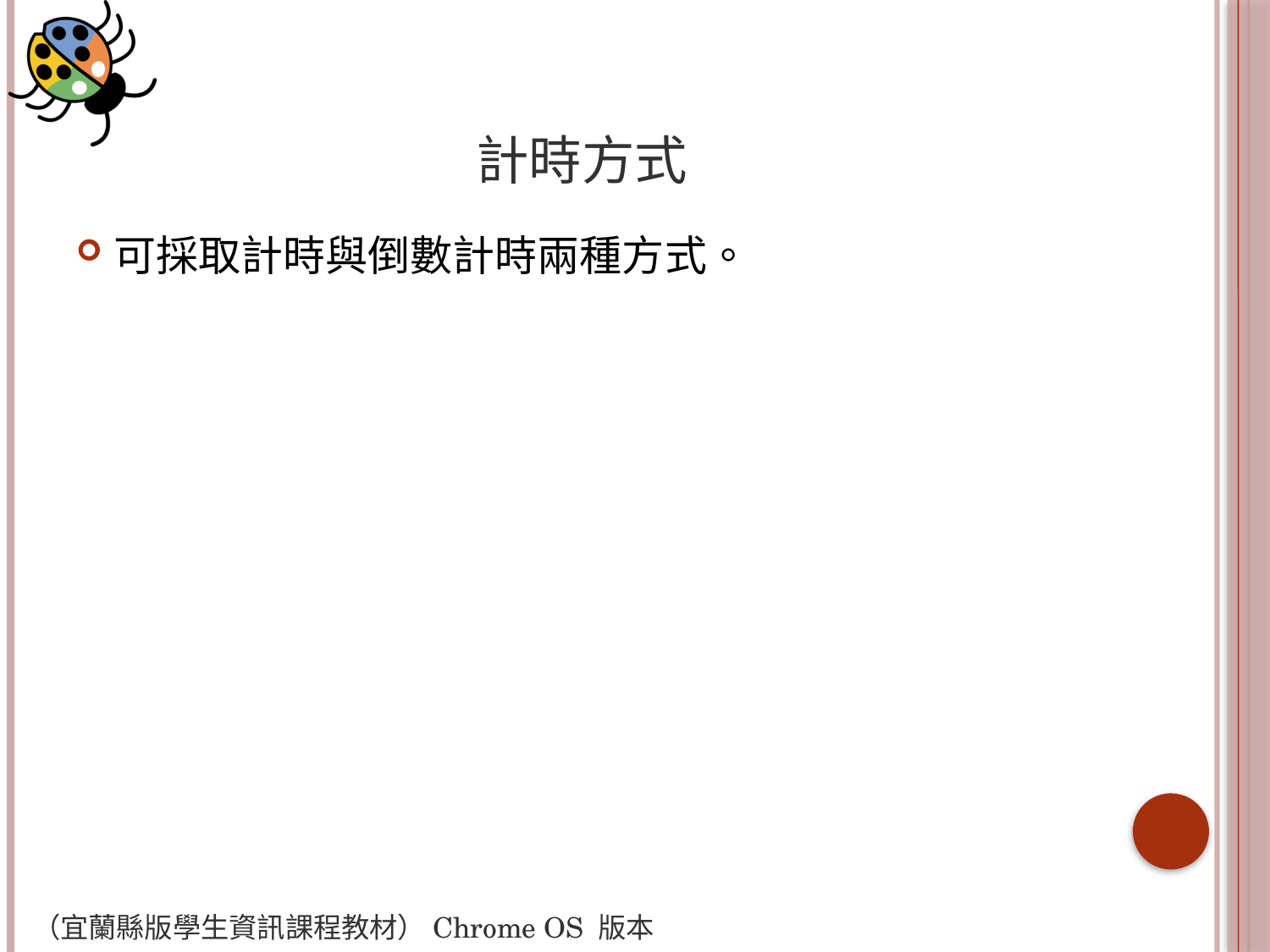

# 計時方式
可採取計時與倒數計時兩種方式。

（宜蘭縣版學生資訊課程教材）Chrome OS 版本